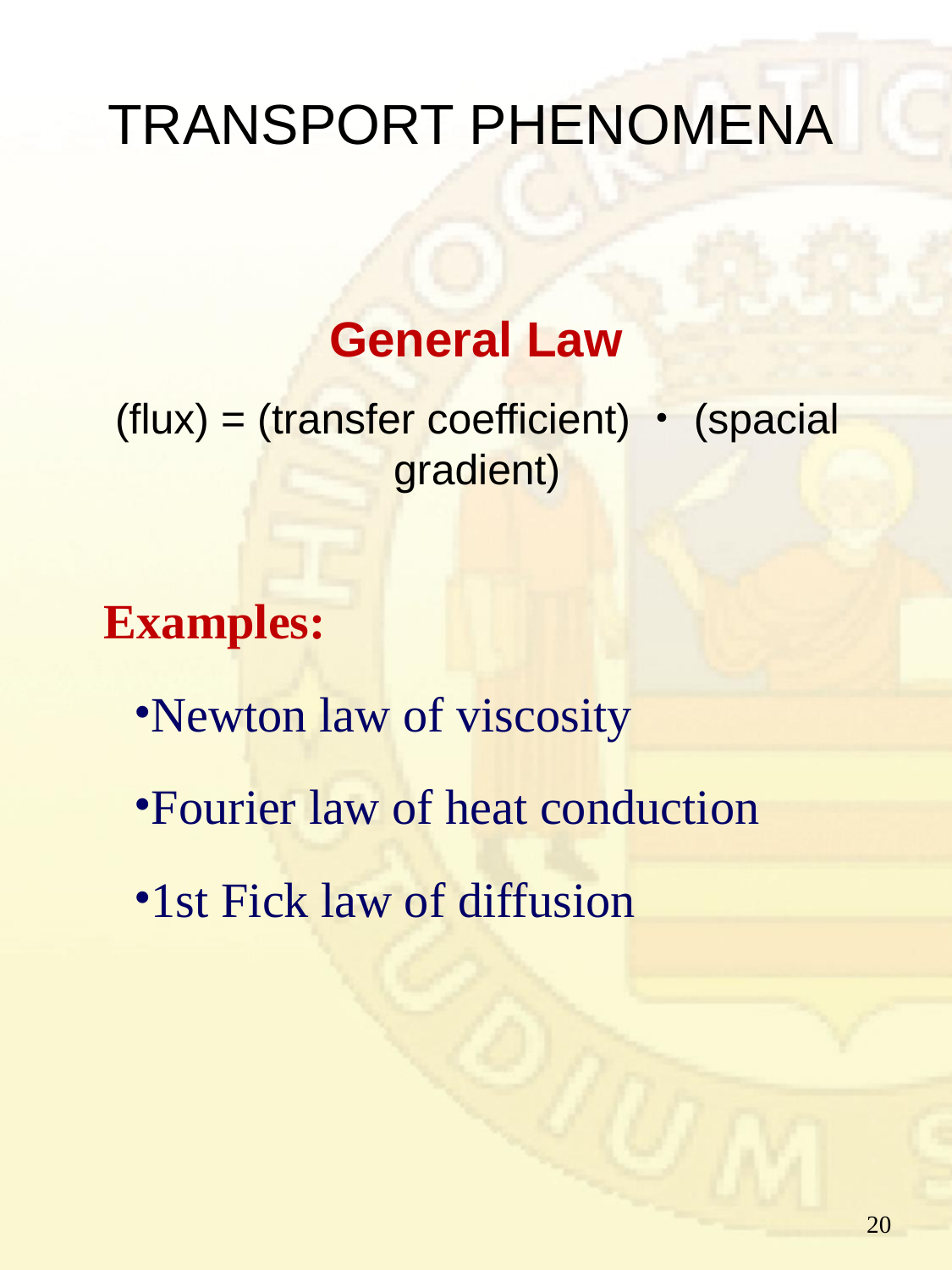

# TRANSPORT PHENOMENA
General Law
(flux) = (transfer coefficient)・(spacial gradient)
Examples:
Newton law of viscosity
Fourier law of heat conduction
1st Fick law of diffusion
20